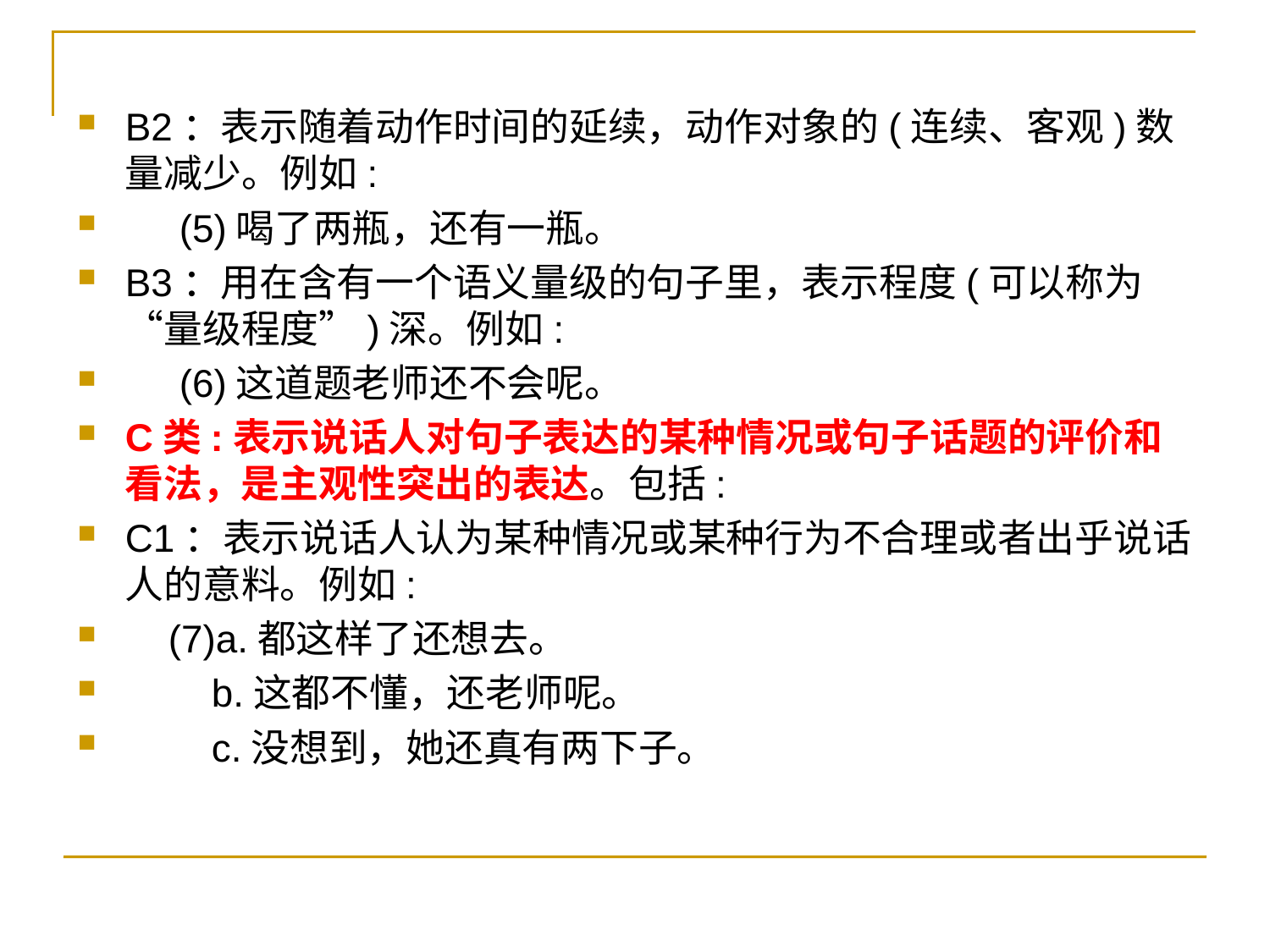

B2：表示随着动作时间的延续，动作对象的(连续、客观)数量减少。例如:
     (5)喝了两瓶，还有一瓶。
B3：用在含有一个语义量级的句子里，表示程度(可以称为“量级程度”)深。例如:
     (6)这道题老师还不会呢。
C类:表示说话人对句子表达的某种情况或句子话题的评价和看法，是主观性突出的表达。包括:
C1：表示说话人认为某种情况或某种行为不合理或者出乎说话人的意料。例如:
    (7)a.都这样了还想去。
        b.这都不懂，还老师呢。
        c.没想到，她还真有两下子。